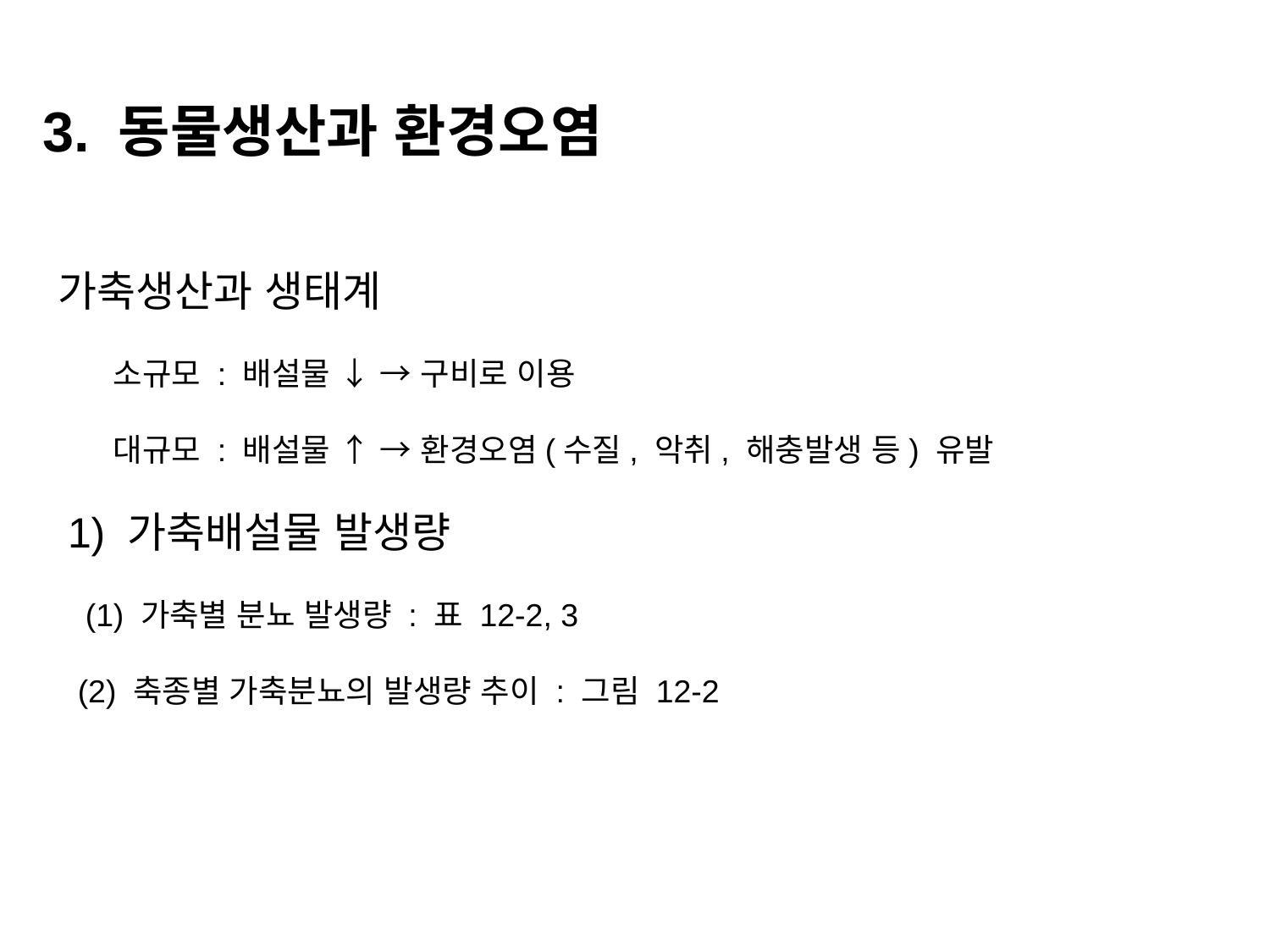

3. 동물생산과 환경오염
  가축생산과 생태계
        소규모 : 배설물 ↓ → 구비로 이용
        대규모 : 배설물 ↑ → 환경오염(수질, 악취, 해충발생 등) 유발
  1) 가축배설물 발생량
    (1) 가축별 분뇨 발생량 : 표 12-2, 3
    (2) 축종별 가축분뇨의 발생량 추이 : 그림 12-2